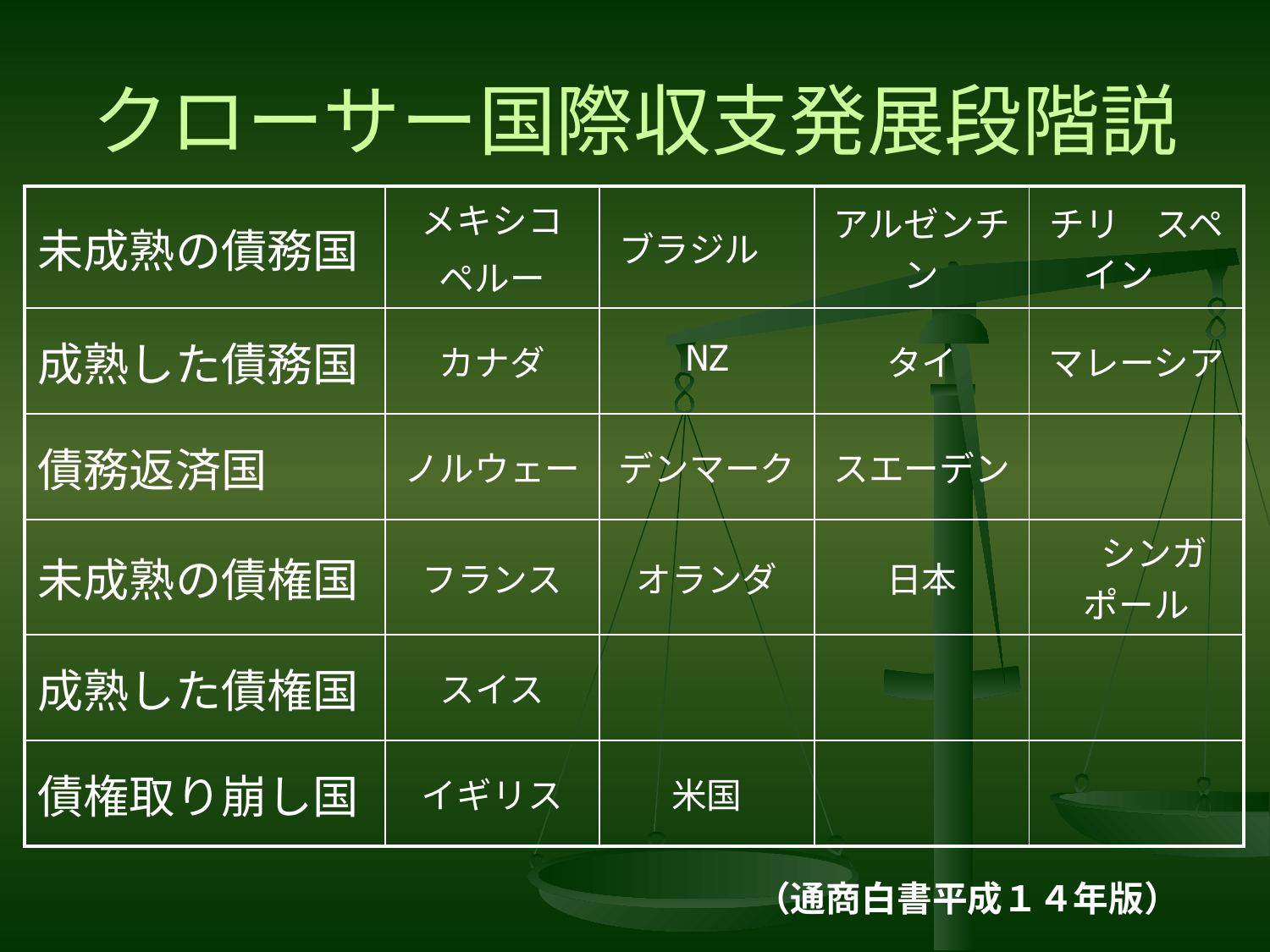

# クローサー国際収支発展段階説
| 未成熟の債務国 | メキシコ ペルー | ブラジル | アルゼンチン | チリ　スペイン |
| --- | --- | --- | --- | --- |
| 成熟した債務国 | カナダ | NZ | タイ | マレーシア |
| 債務返済国 | ノルウェー | デンマーク | スエーデン |  |
| 未成熟の債権国 | フランス | オランダ | 日本 | シンガポール |
| 成熟した債権国 | スイス |  |  |  |
| 債権取り崩し国 | イギリス | 米国 |  |  |
（通商白書平成１４年版）